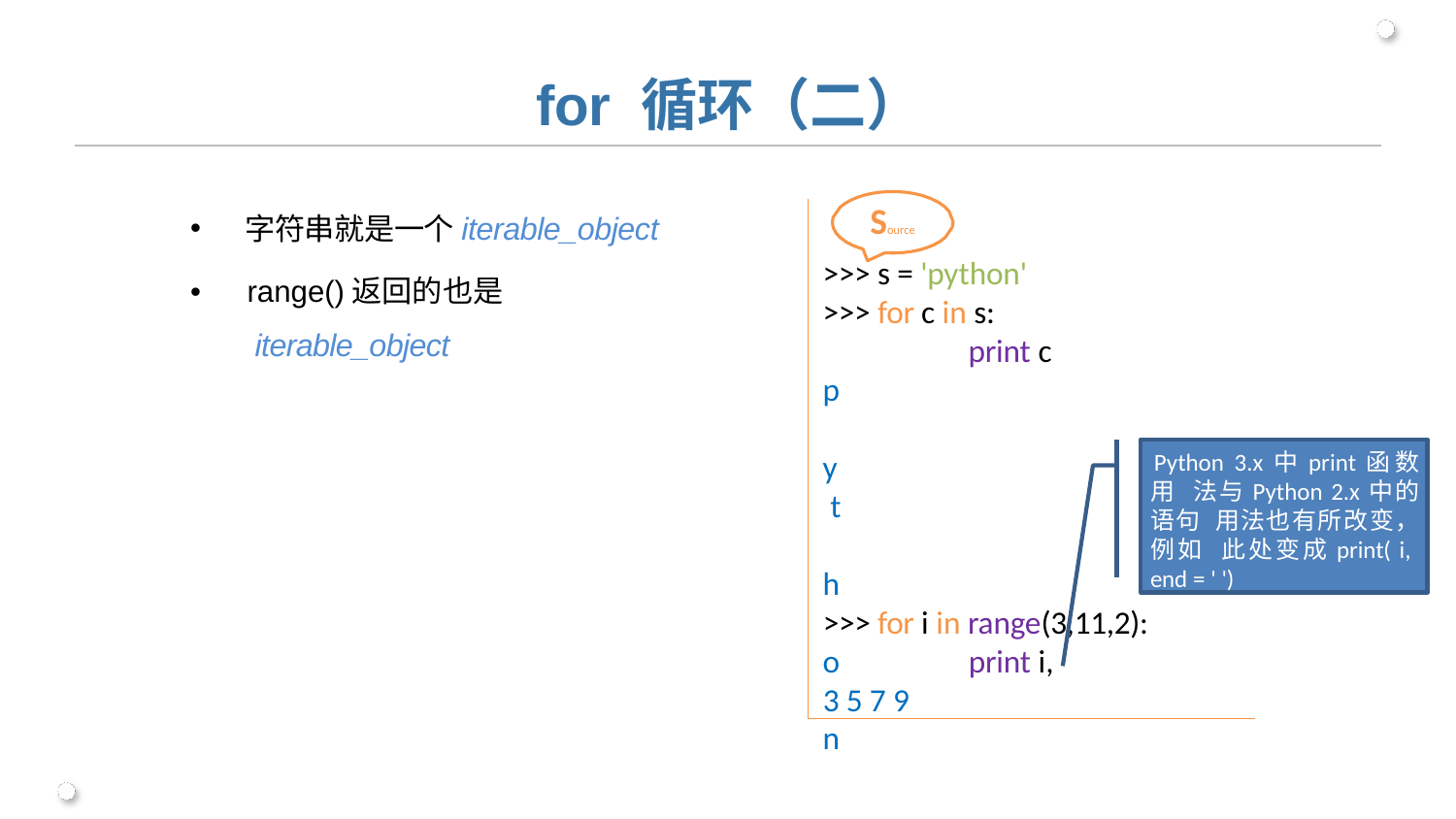

# for 循环（二）

Source
>>> s = 'python'
>>> for c in s:
print c
p  y  t  h  o  n

字符串就是一个iterable_object
•	range()返回的也是
iterable_object

Python 3.x中print函数用  法与Python 2.x中的语句  用法也有所改变，例如  此处变成print( i,  end = ' ')

>>> for i in range(3,11,2):
print i,
3 5 7 9